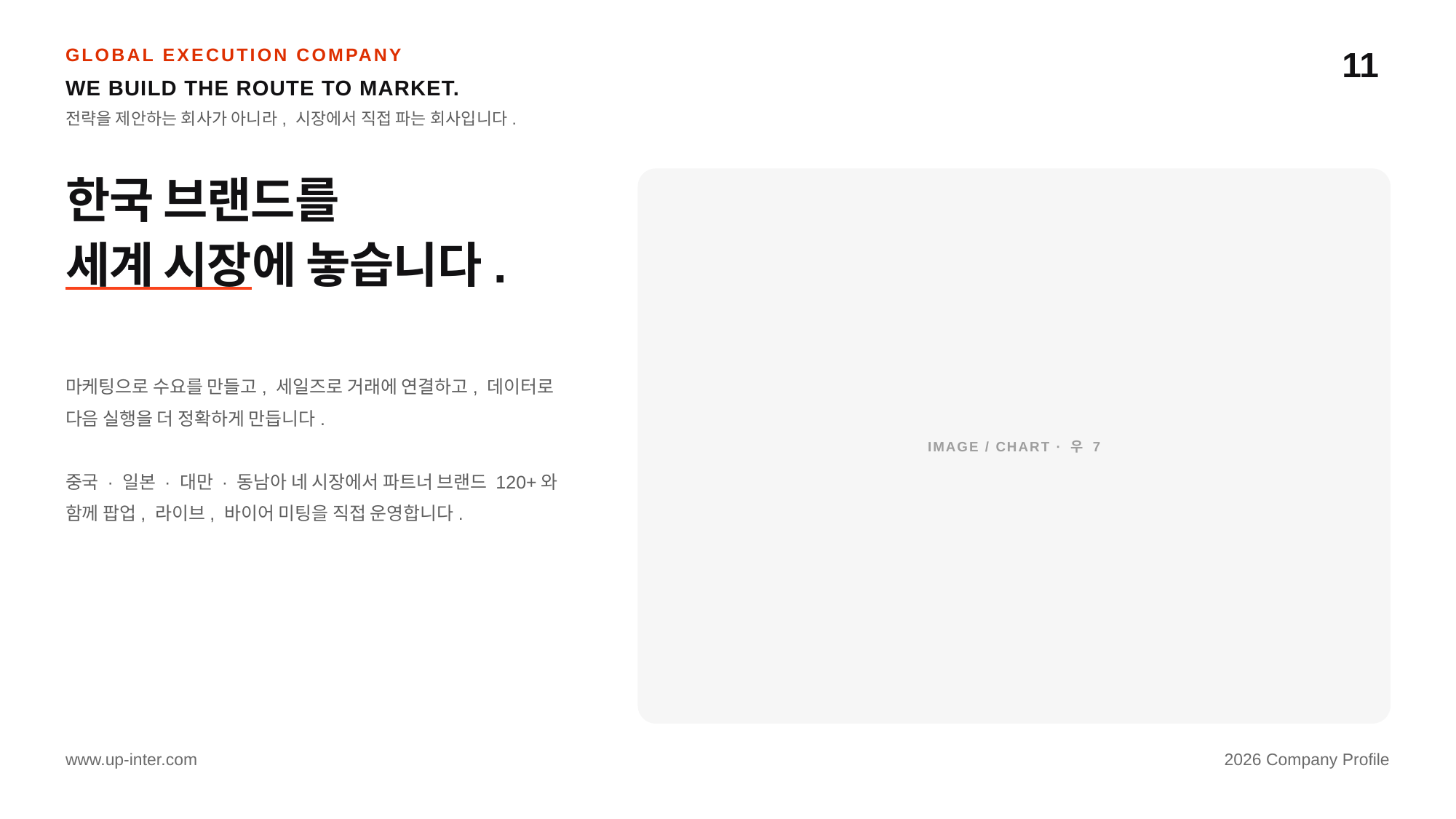

11
GLOBAL EXECUTION COMPANY
WE BUILD THE ROUTE TO MARKET.
전략을 제안하는 회사가 아니라, 시장에서 직접 파는 회사입니다.
한국 브랜드를
세계 시장에 놓습니다.

IMAGE / CHART · 우 7
마케팅으로 수요를 만들고, 세일즈로 거래에 연결하고, 데이터로 다음 실행을 더 정확하게 만듭니다.

중국 · 일본 · 대만 · 동남아 네 시장에서 파트너 브랜드 120+와 함께 팝업, 라이브, 바이어 미팅을 직접 운영합니다.